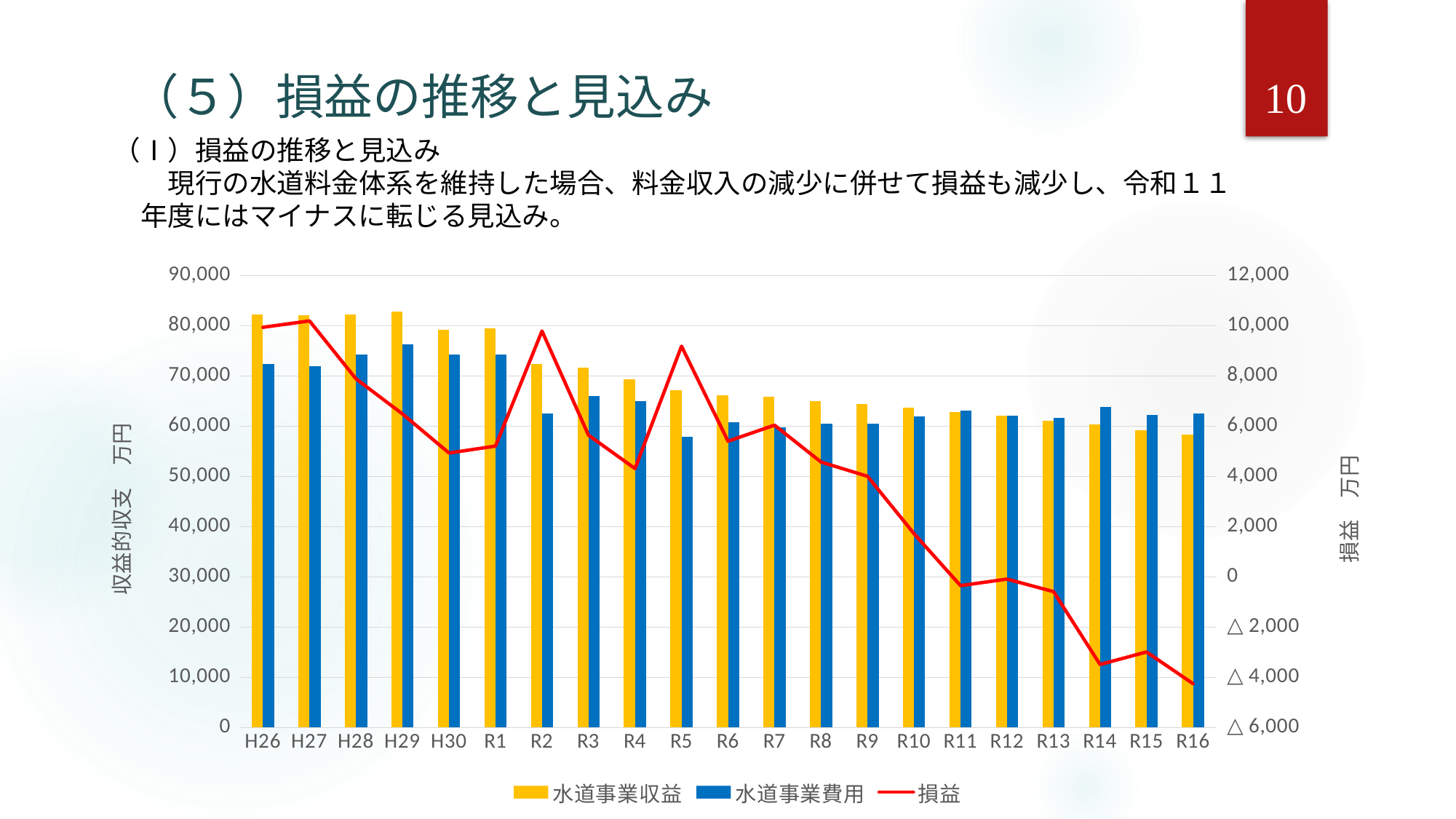

10
（５）損益の推移と見込み
（Ⅰ）損益の推移と見込み
　　現行の水道料金体系を維持した場合、料金収入の減少に併せて損益も減少し、令和１１
　年度にはマイナスに転じる見込み。

### Chart

| Category |  |  |  |
|---|---|---|---|
| H26 | 82255.0 | 72319.0 | 9936.0 |
| H27 | 82107.0 | 71916.0 | 10191.0 |
| H28 | 82171.0 | 74285.0 | 7886.0 |
| H29 | 82791.0 | 76305.0 | 6486.0 |
| H30 | 79142.0 | 74211.0 | 4931.0 |
| R1 | 79429.0 | 74222.0 | 5207.0 |
| R2 | 72348.0 | 62558.0 | 9790.0 |
| R3 | 71594.0 | 65954.0 | 5640.0 |
| R4 | 69323.0 | 65012.0 | 4311.0 |
| R5 | 67131.0 | 57948.0 | 9183.0 |
| R6 | 66207.0 | 60806.0 | 5401.0 |
| R7 | 65801.0 | 59761.0 | 6040.0 |
| R8 | 65053.0 | 60482.0 | 4571.0 |
| R9 | 64456.0 | 60452.0 | 4004.0 |
| R10 | 63636.0 | 61919.0 | 1717.0 |
| R11 | 62792.0 | 63143.0 | -351.0 |
| R12 | 62014.0 | 62106.0 | -92.0 |
| R13 | 61038.0 | 61628.0 | -590.0 |
| R14 | 60350.0 | 63841.0 | -3491.0 |
| R15 | 59205.0 | 62198.0 | -2993.0 |
| R16 | 58283.0 | 62537.0 | -4254.0 |